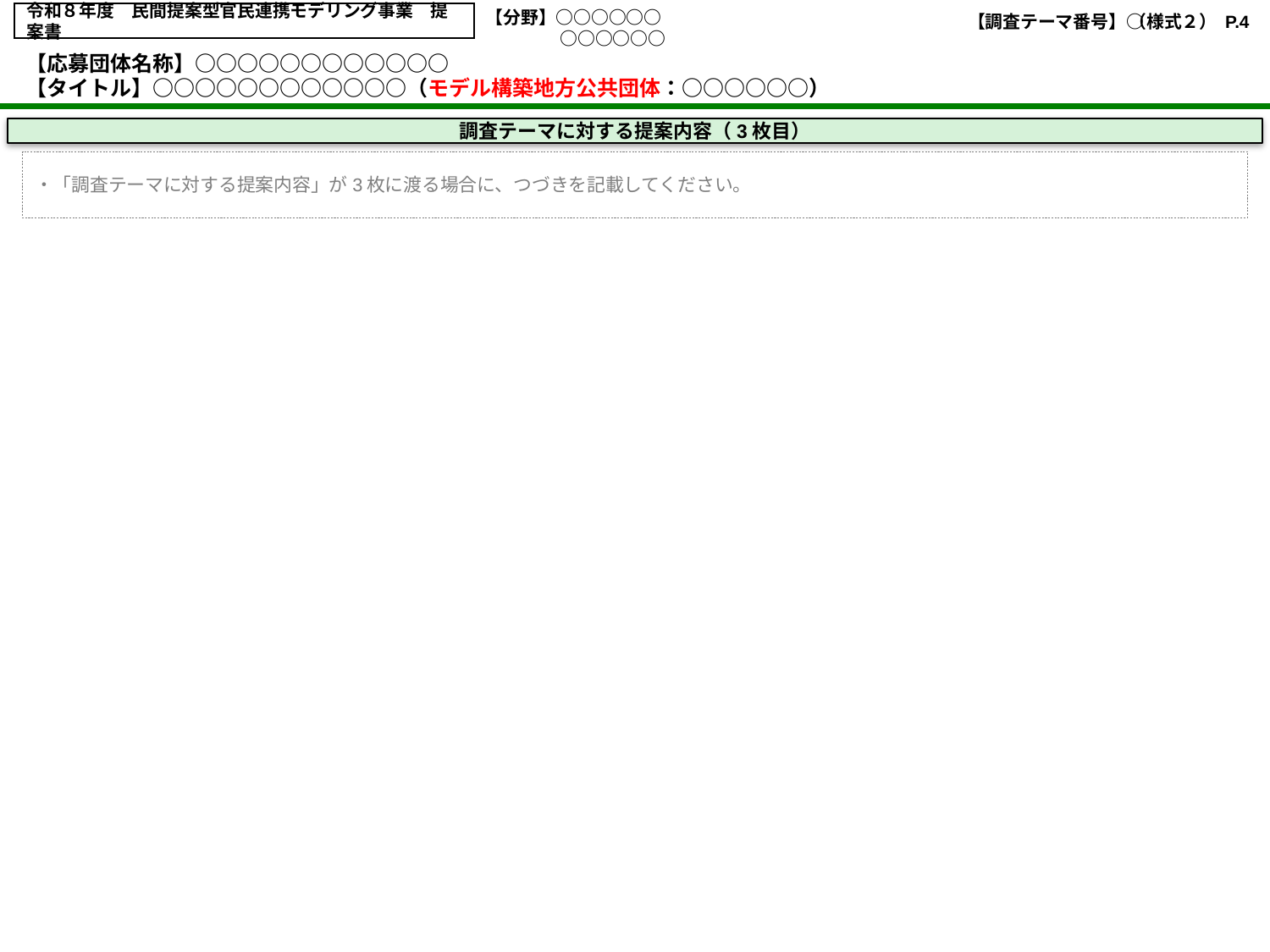

令和８年度　民間提案型官民連携モデリング事業　提案書
（様式２） P.4
【分野】○○○○○○
　　　　 ○○○○○○
【調査テーマ番号】○
【応募団体名称】○○○○○○○○○○○○
【タイトル】○○○○○○○○○○○○（モデル構築地方公共団体：○○○○○○）
調査テーマに対する提案内容（3枚目）

・「調査テーマに対する提案内容」が3枚に渡る場合に、つづきを記載してください。